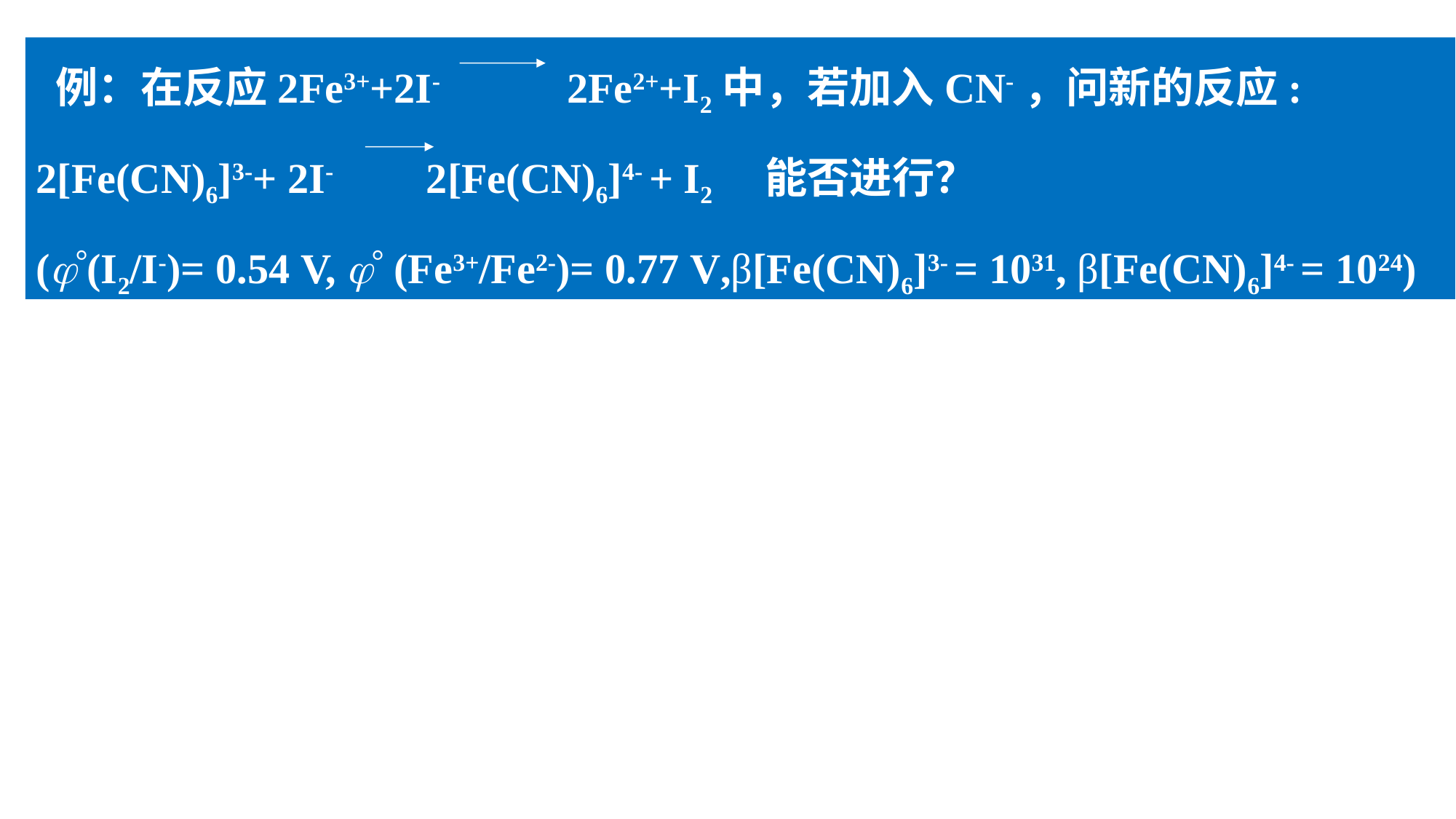

例：在反应2Fe3++2I-            2Fe2++I2中，若加入CN-，问新的反应:
2[Fe(CN)6]3-+ 2I-               2[Fe(CN)6]4- + I2    能否进行？
(ϕ°(I2/I-)= 0.54 V, ϕ° (Fe3+/Fe2-)= 0.77 V,β[Fe(CN)6]3- = 1031, β[Fe(CN)6]4- = 1024)
#